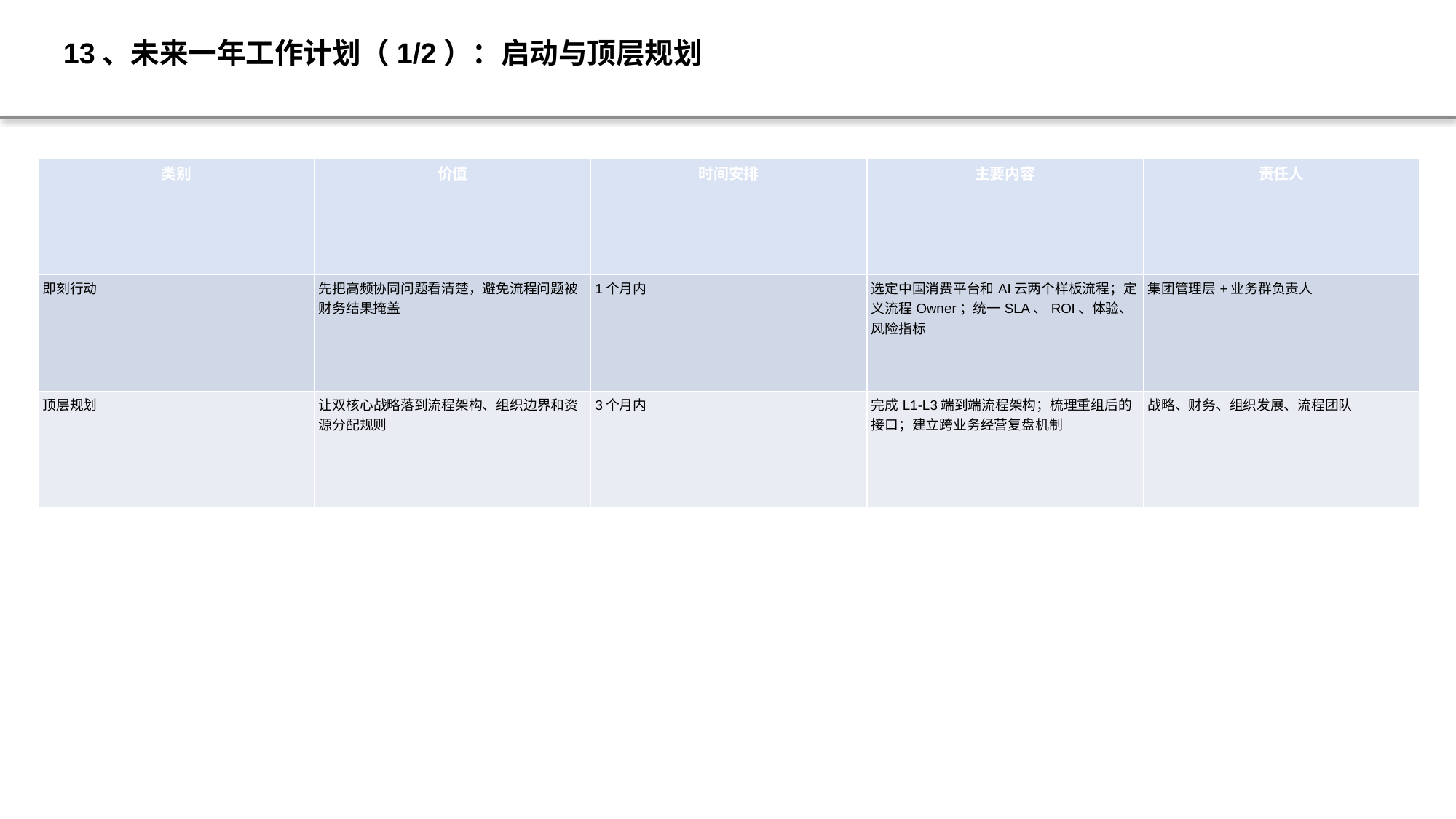

13、未来一年工作计划（1/2）：启动与顶层规划
| 类别 | 价值 | 时间安排 | 主要内容 | 责任人 |
| --- | --- | --- | --- | --- |
| 即刻行动 | 先把高频协同问题看清楚，避免流程问题被财务结果掩盖 | 1个月内 | 选定中国消费平台和AI云两个样板流程；定义流程Owner；统一SLA、ROI、体验、风险指标 | 集团管理层+业务群负责人 |
| 顶层规划 | 让双核心战略落到流程架构、组织边界和资源分配规则 | 3个月内 | 完成L1-L3端到端流程架构；梳理重组后的接口；建立跨业务经营复盘机制 | 战略、财务、组织发展、流程团队 |